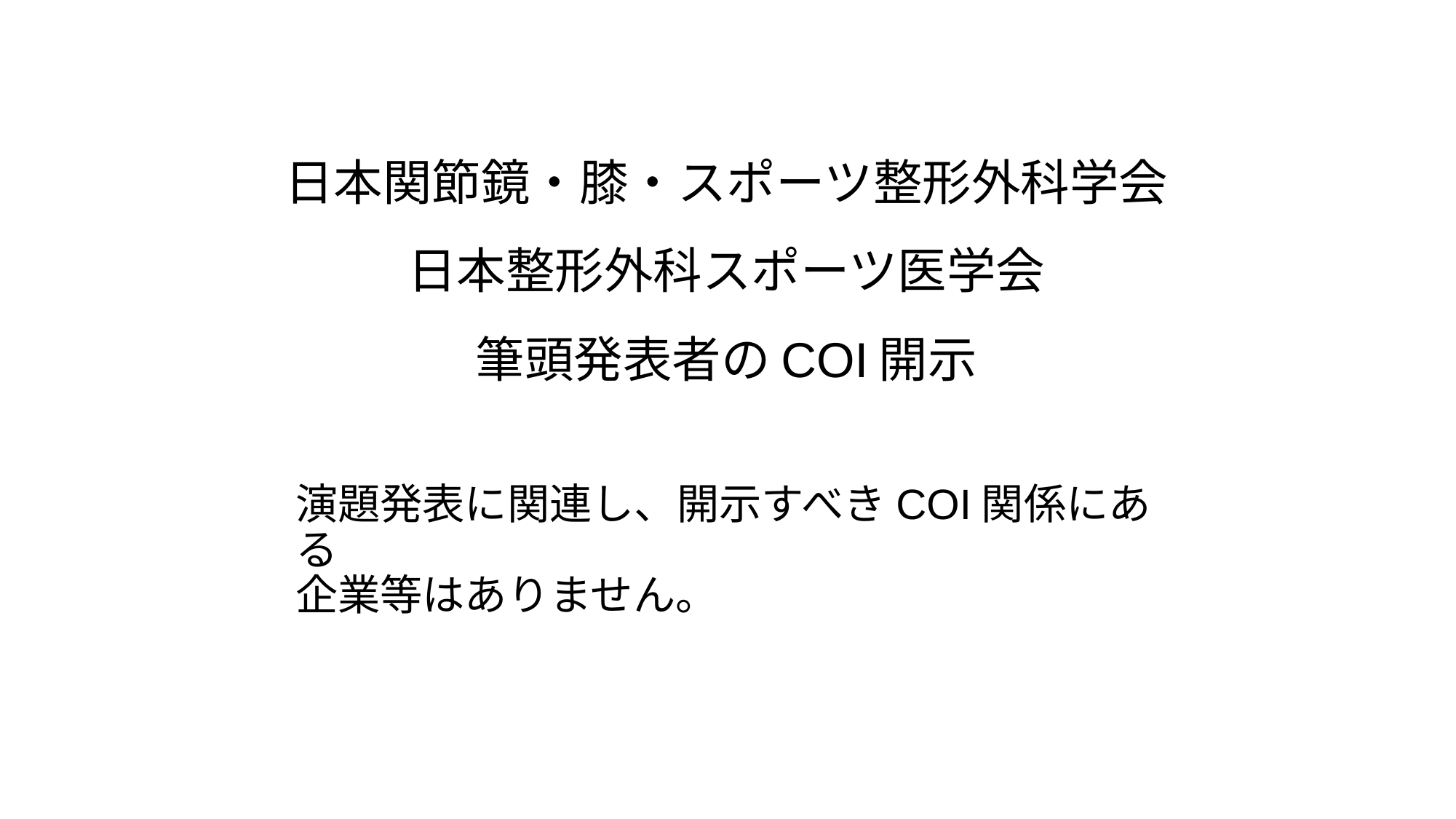

# 日本関節鏡・膝・スポーツ整形外科学会 日本整形外科スポーツ医学会 筆頭発表者のCOI開示
演題発表に関連し、開示すべきCOI関係にある
企業等はありません。